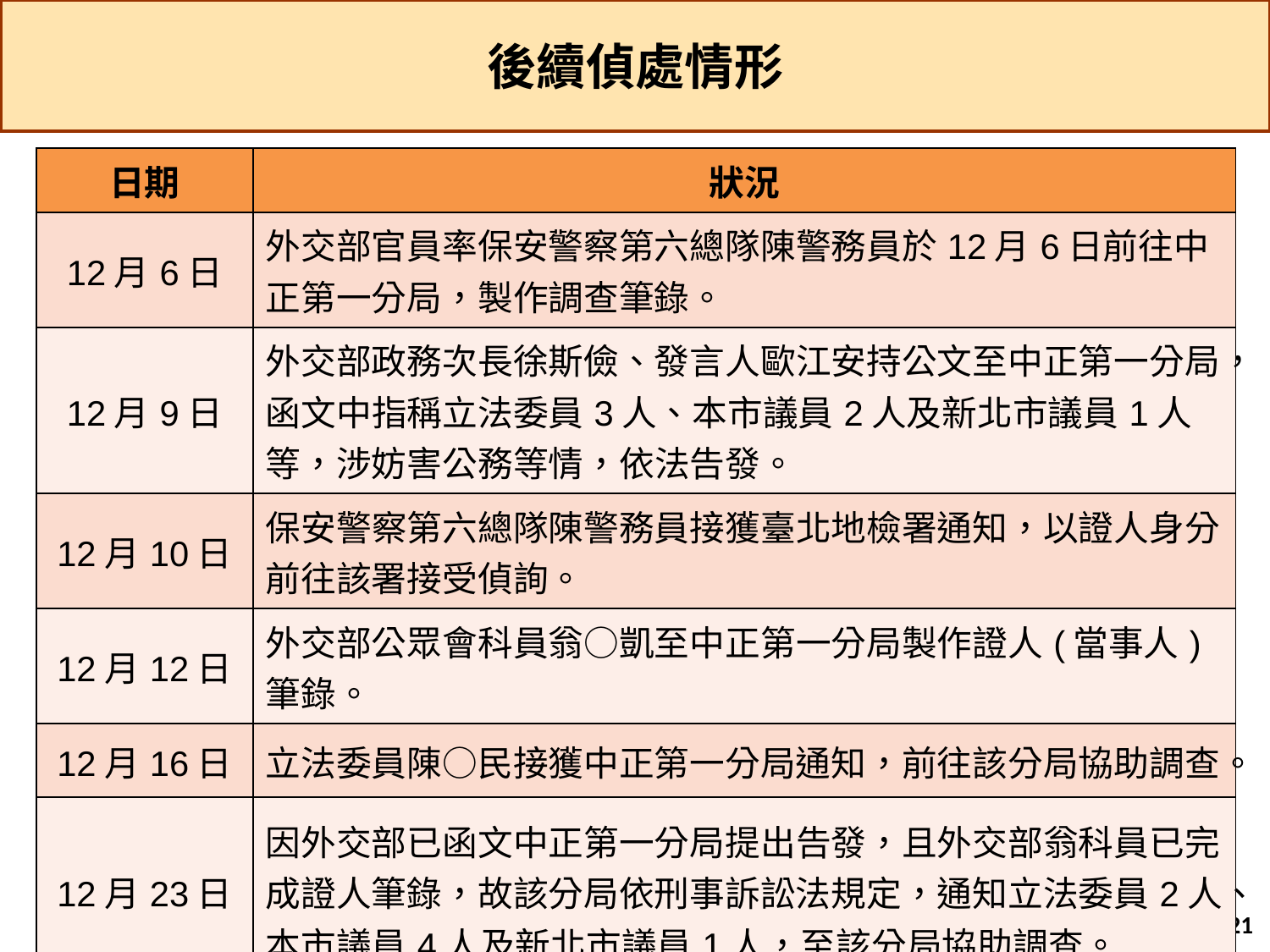

後續偵處情形
| 日期 | 狀況 |
| --- | --- |
| 12月6日 | 外交部官員率保安警察第六總隊陳警務員於12月6日前往中正第一分局，製作調查筆錄。 |
| 12月9日 | 外交部政務次長徐斯儉、發言人歐江安持公文至中正第一分局，函文中指稱立法委員3人、本市議員2人及新北市議員1人等，涉妨害公務等情，依法告發。 |
| 12月10日 | 保安警察第六總隊陳警務員接獲臺北地檢署通知，以證人身分前往該署接受偵詢。 |
| 12月12日 | 外交部公眾會科員翁○凱至中正第一分局製作證人(當事人)筆錄。 |
| 12月16日 | 立法委員陳○民接獲中正第一分局通知，前往該分局協助調查。 |
| 12月23日 | 因外交部已函文中正第一分局提出告發，且外交部翁科員已完成證人筆錄，故該分局依刑事訴訟法規定，通知立法委員2人、本市議員4人及新北市議員1人，至該分局協助調查。 |
結  語
21